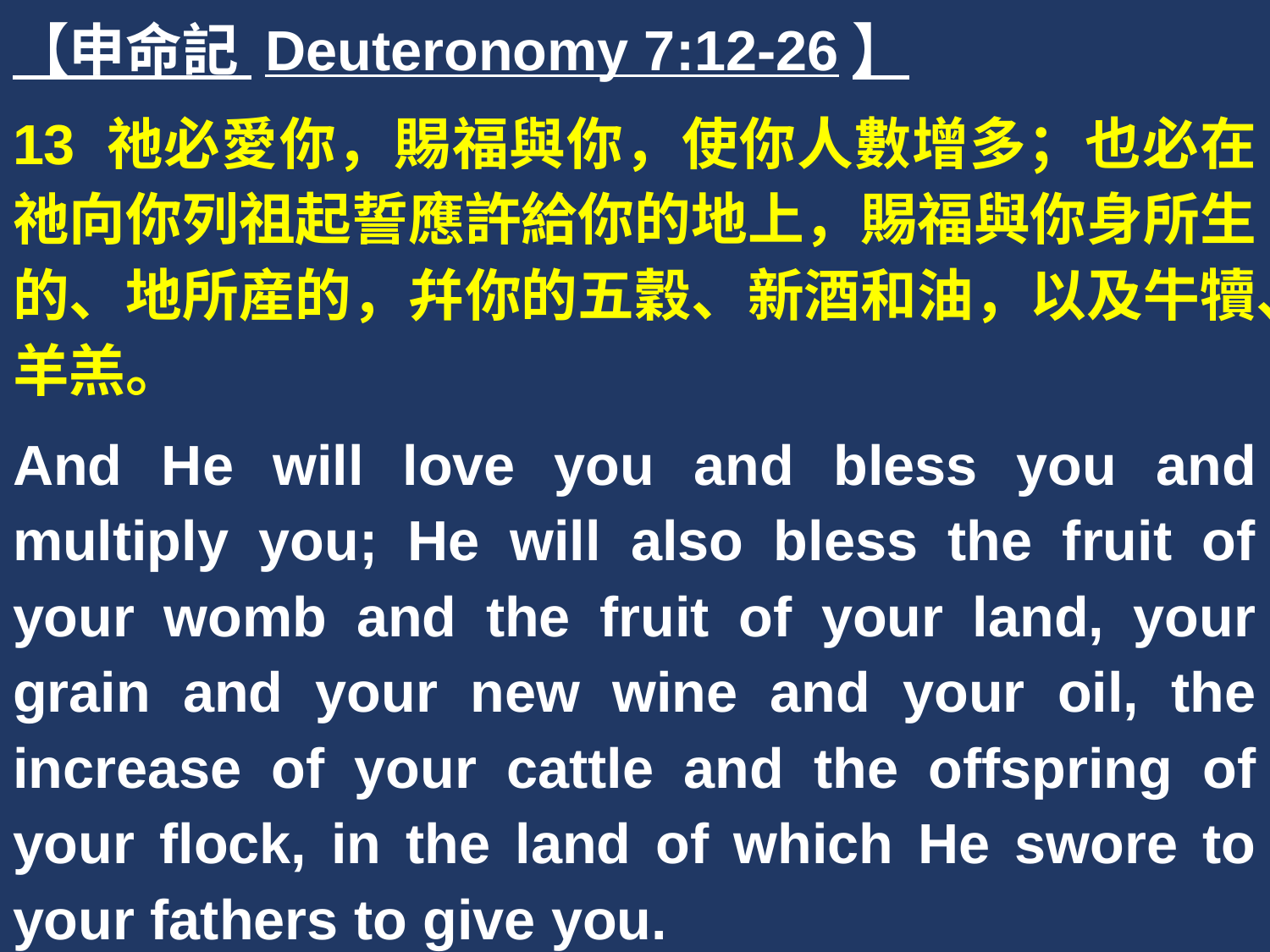

【申命記 Deuteronomy 7:12-26】
13 祂必愛你，賜福與你，使你人數增多；也必在祂向你列祖起誓應許給你的地上，賜福與你身所生的、地所産的，幷你的五穀、新酒和油，以及牛犢、羊羔。
And He will love you and bless you and multiply you; He will also bless the fruit of your womb and the fruit of your land, your grain and your new wine and your oil, the increase of your cattle and the offspring of your flock, in the land of which He swore to your fathers to give you.